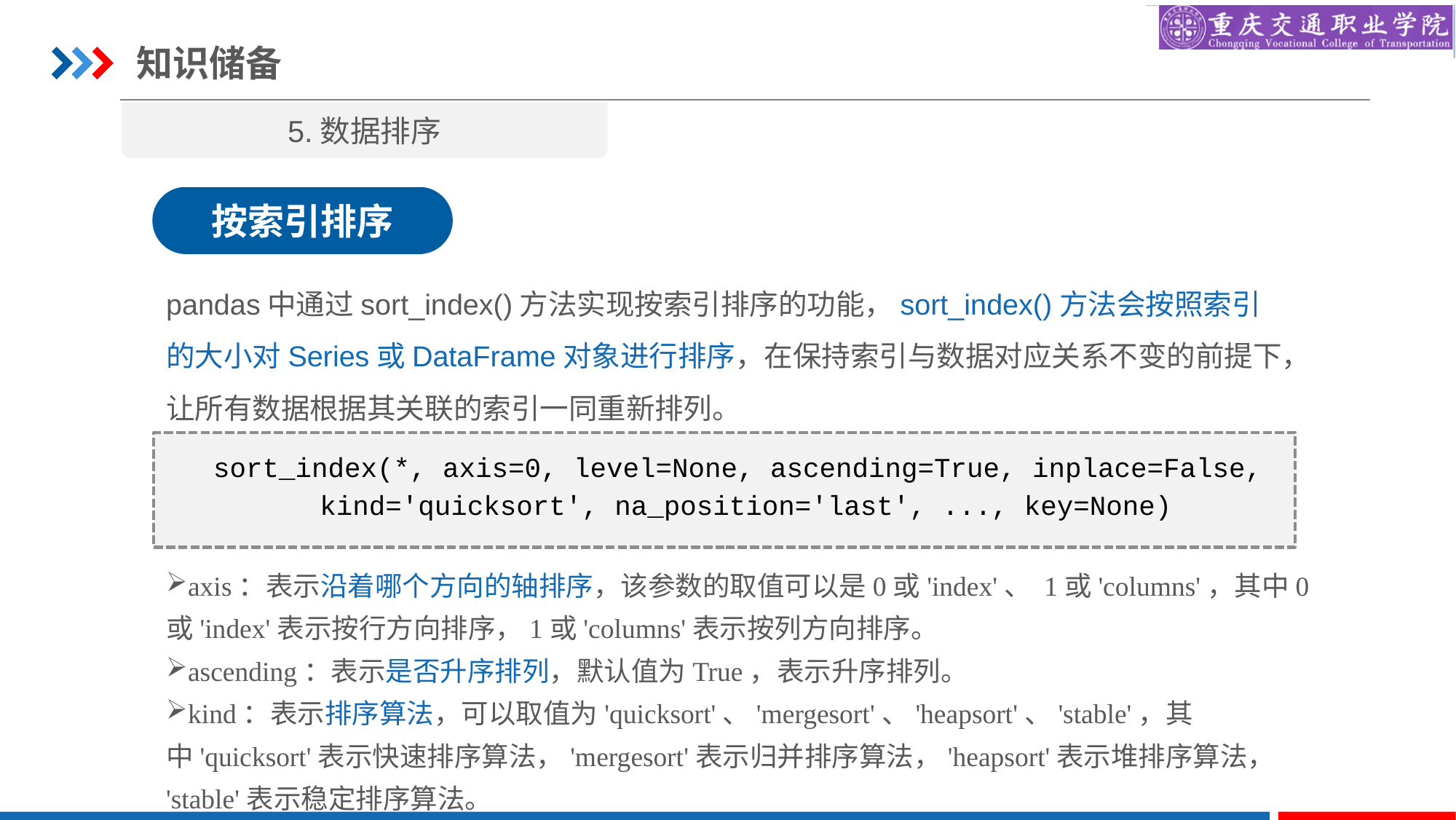

知识储备

5.数据排序
按索引排序
pandas中通过sort_index()方法实现按索引排序的功能，sort_index()方法会按照索引的大小对Series或DataFrame对象进行排序，在保持索引与数据对应关系不变的前提下，让所有数据根据其关联的索引一同重新排列。

sort_index(*, axis=0, level=None, ascending=True, inplace=False,
kind='quicksort', na_position='last', ..., key=None)
axis：表示沿着哪个方向的轴排序，该参数的取值可以是0或'index'、 1或'columns'，其中0或'index'表示按行方向排序，1或'columns'表示按列方向排序。
ascending：表示是否升序排列，默认值为True，表示升序排列。
kind：表示排序算法，可以取值为'quicksort'、'mergesort'、'heapsort'、'stable'，其中'quicksort'表示快速排序算法，'mergesort'表示归并排序算法，'heapsort'表示堆排序算法， 'stable'表示稳定排序算法。